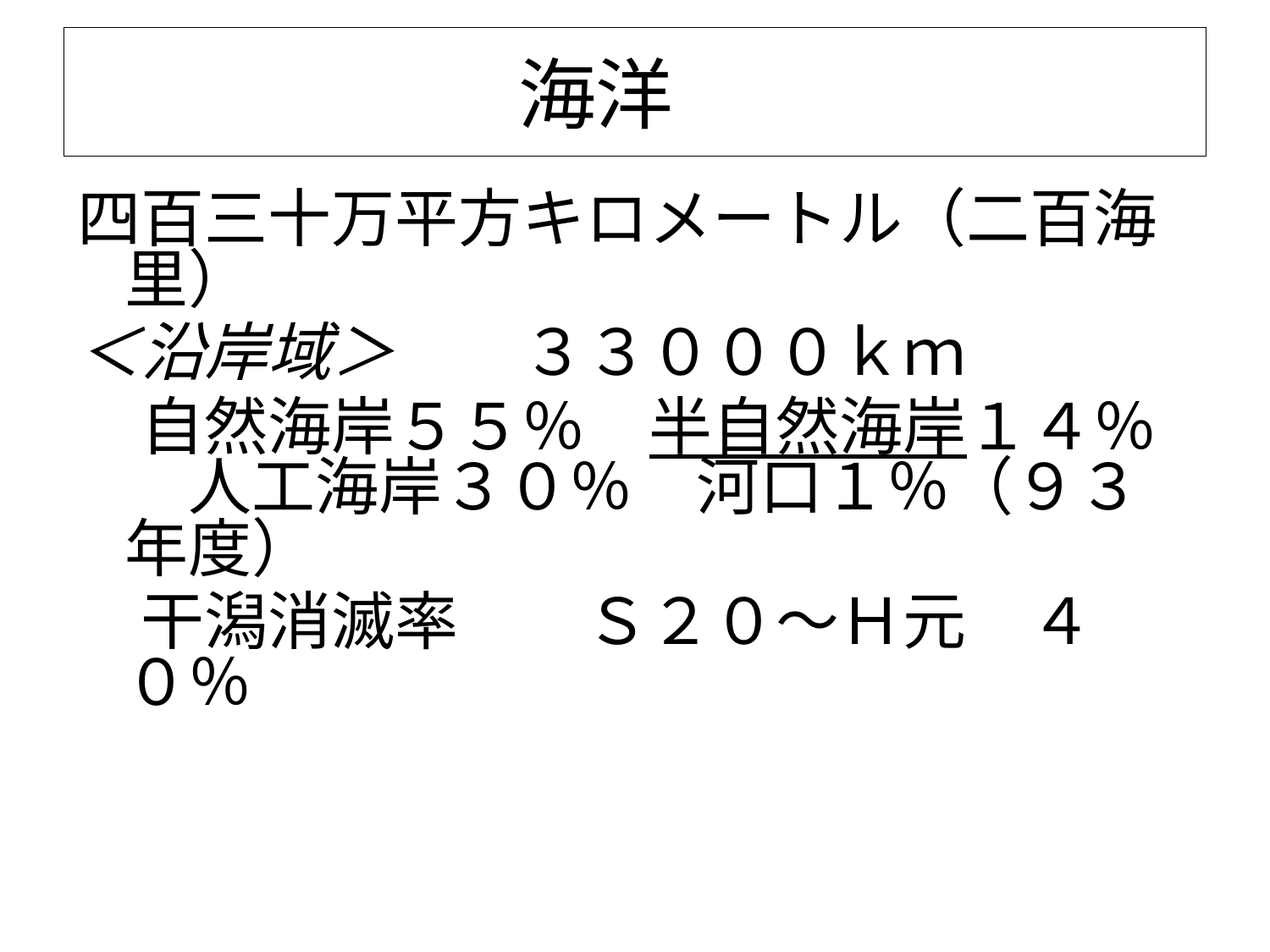

# 海洋
四百三十万平方キロメートル（二百海里）
＜沿岸域＞　　３３０００ｋｍ
　自然海岸５５％　半自然海岸１４％　人工海岸３０％　河口１％（９３年度）
　干潟消滅率　　Ｓ２０～Ｈ元　４０％